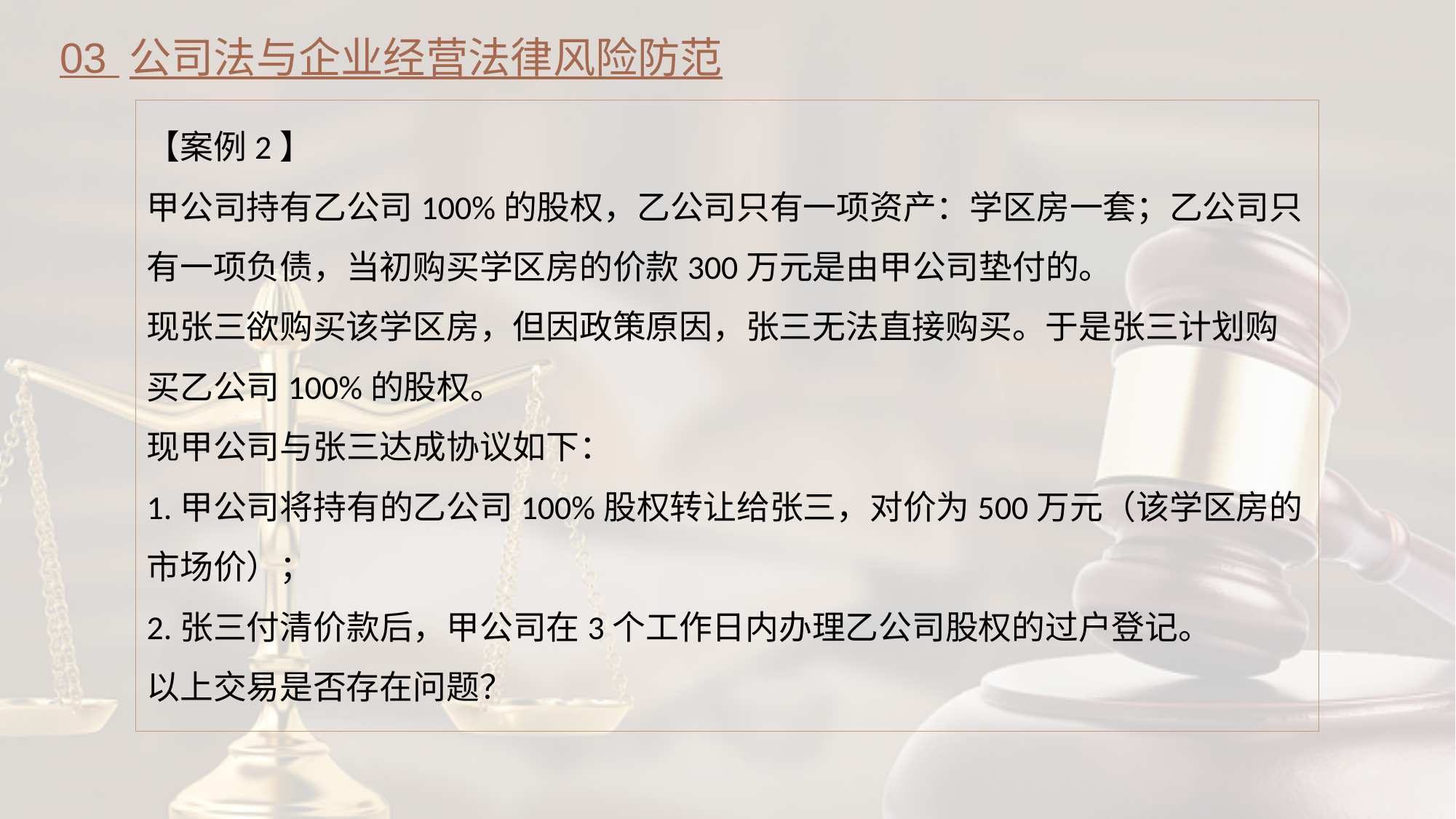

03 公司法与企业经营法律风险防范
【案例2】
甲公司持有乙公司100%的股权，乙公司只有一项资产：学区房一套；乙公司只有一项负债，当初购买学区房的价款300万元是由甲公司垫付的。
现张三欲购买该学区房，但因政策原因，张三无法直接购买。于是张三计划购买乙公司100%的股权。
现甲公司与张三达成协议如下：
1.甲公司将持有的乙公司100%股权转让给张三，对价为500万元（该学区房的市场价）；
2.张三付清价款后，甲公司在3个工作日内办理乙公司股权的过户登记。
以上交易是否存在问题？